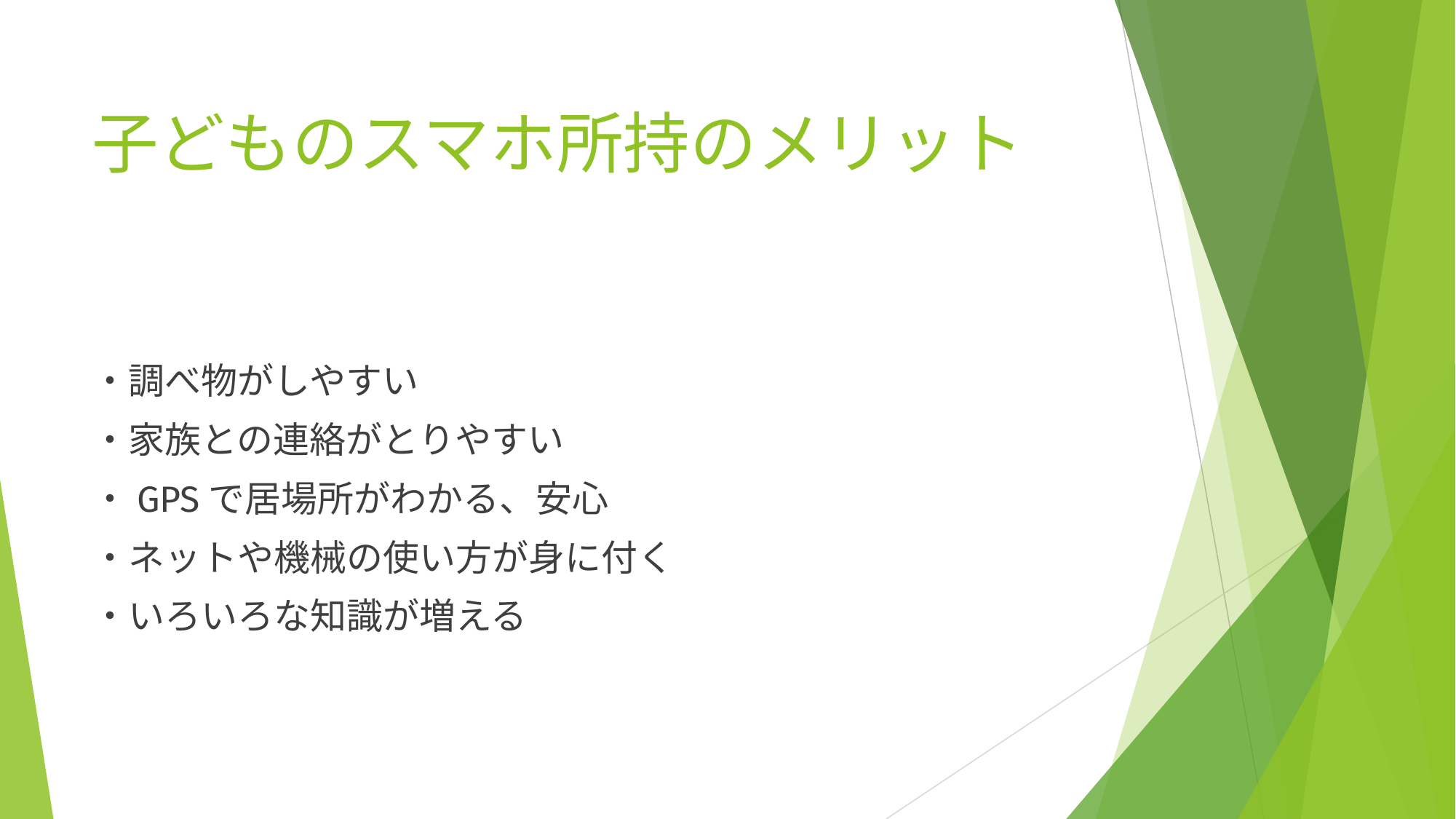

# 子どものスマホ所持のメリット
・調べ物がしやすい
・家族との連絡がとりやすい
・GPSで居場所がわかる、安心
・ネットや機械の使い方が身に付く
・いろいろな知識が増える